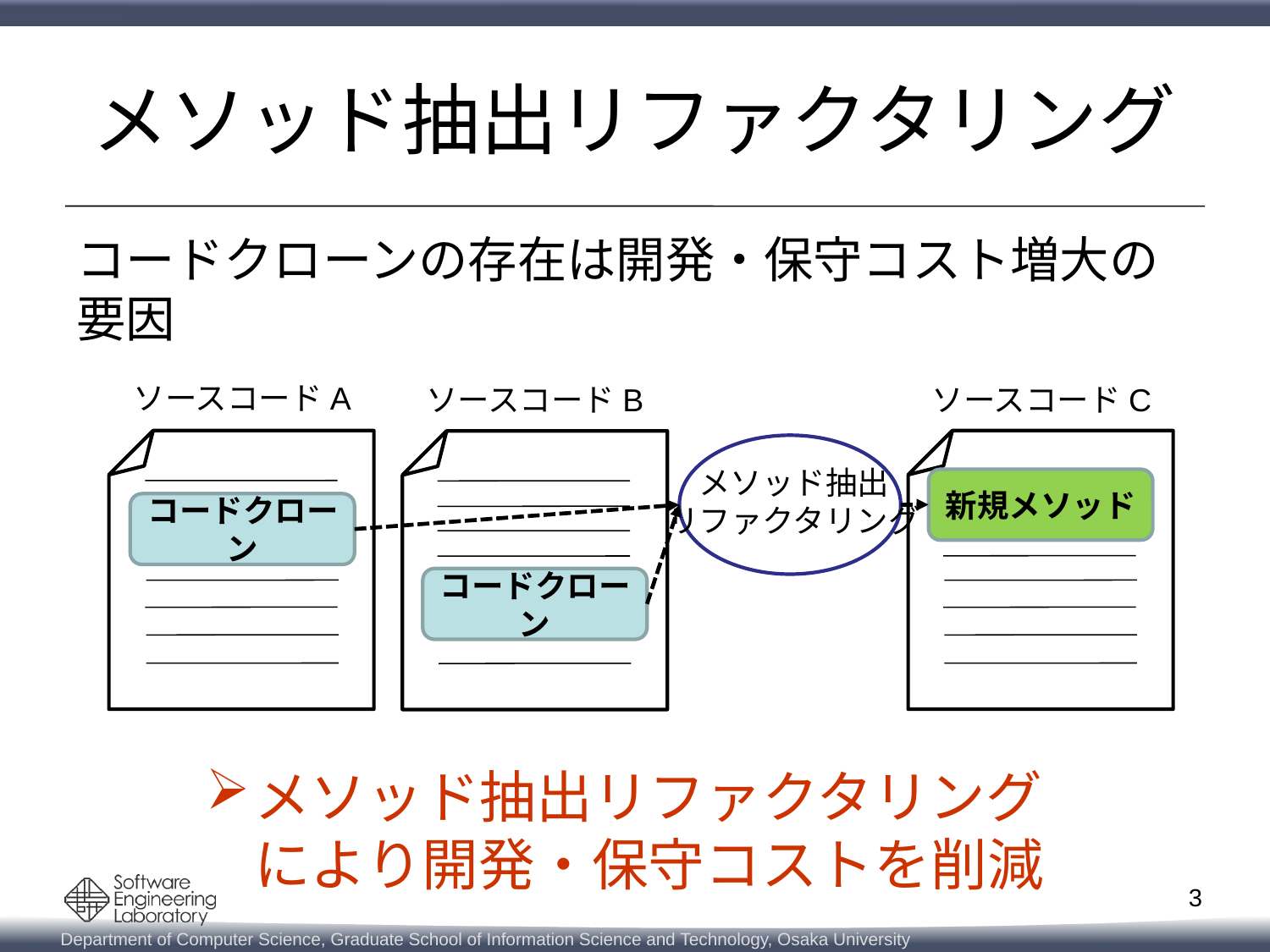

# メソッド抽出リファクタリング
コードクローンの存在は開発・保守コスト増大の要因

ソースコードA
ソースコードB
ソースコードC

メソッド抽出
リファクタリング
新規メソッド
コードクローン
コードクローン
メソッド抽出リファクタリングにより開発・保守コストを削減

3